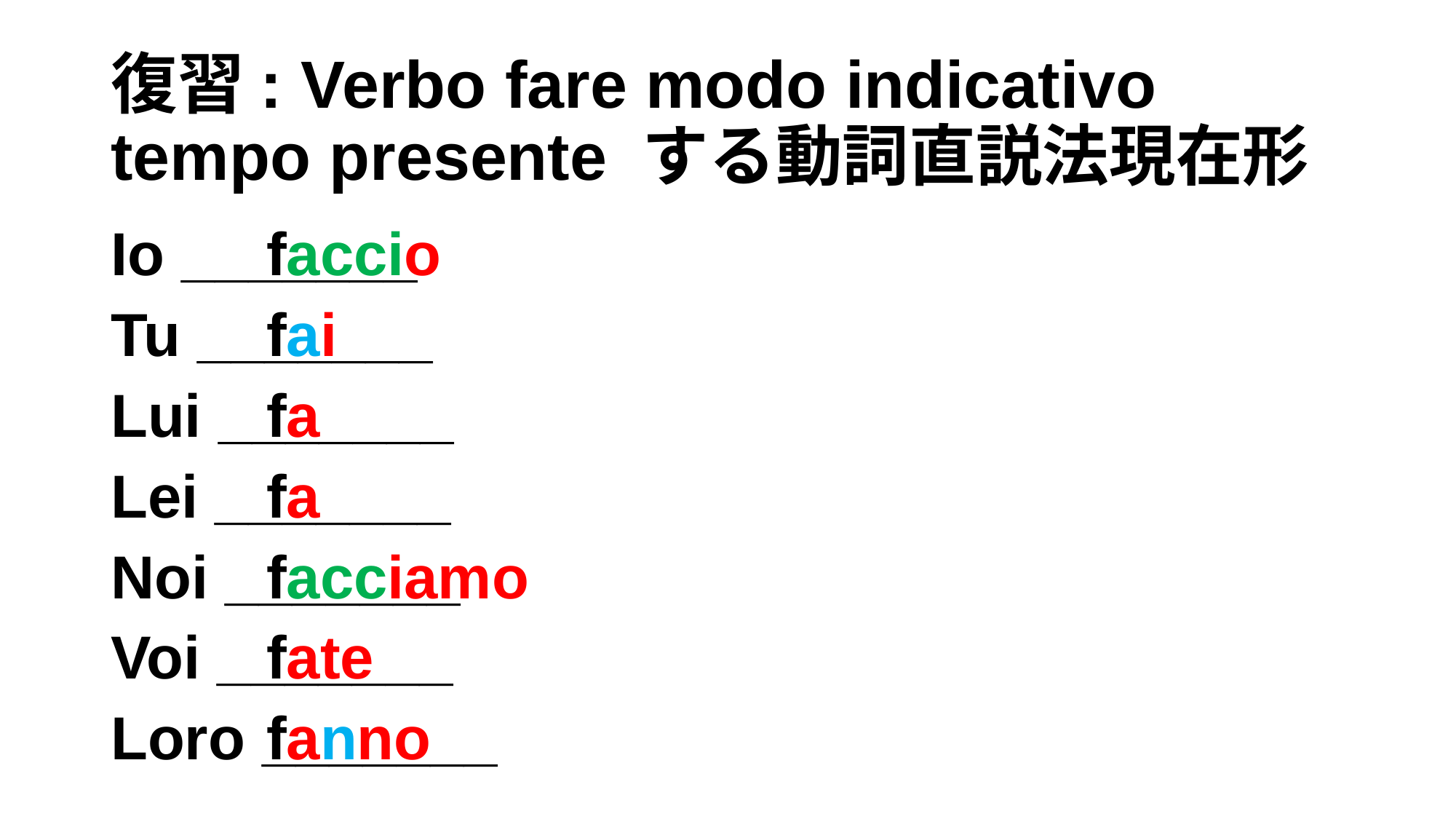

# 復習: Verbo fare modo indicativo tempo presente する動詞直説法現在形
Io _______
Tu _______
Lui _______
Lei _______
Noi _______
Voi _______
Loro _______

faccio
fai
fa
fa
facciamo
fate
fanno